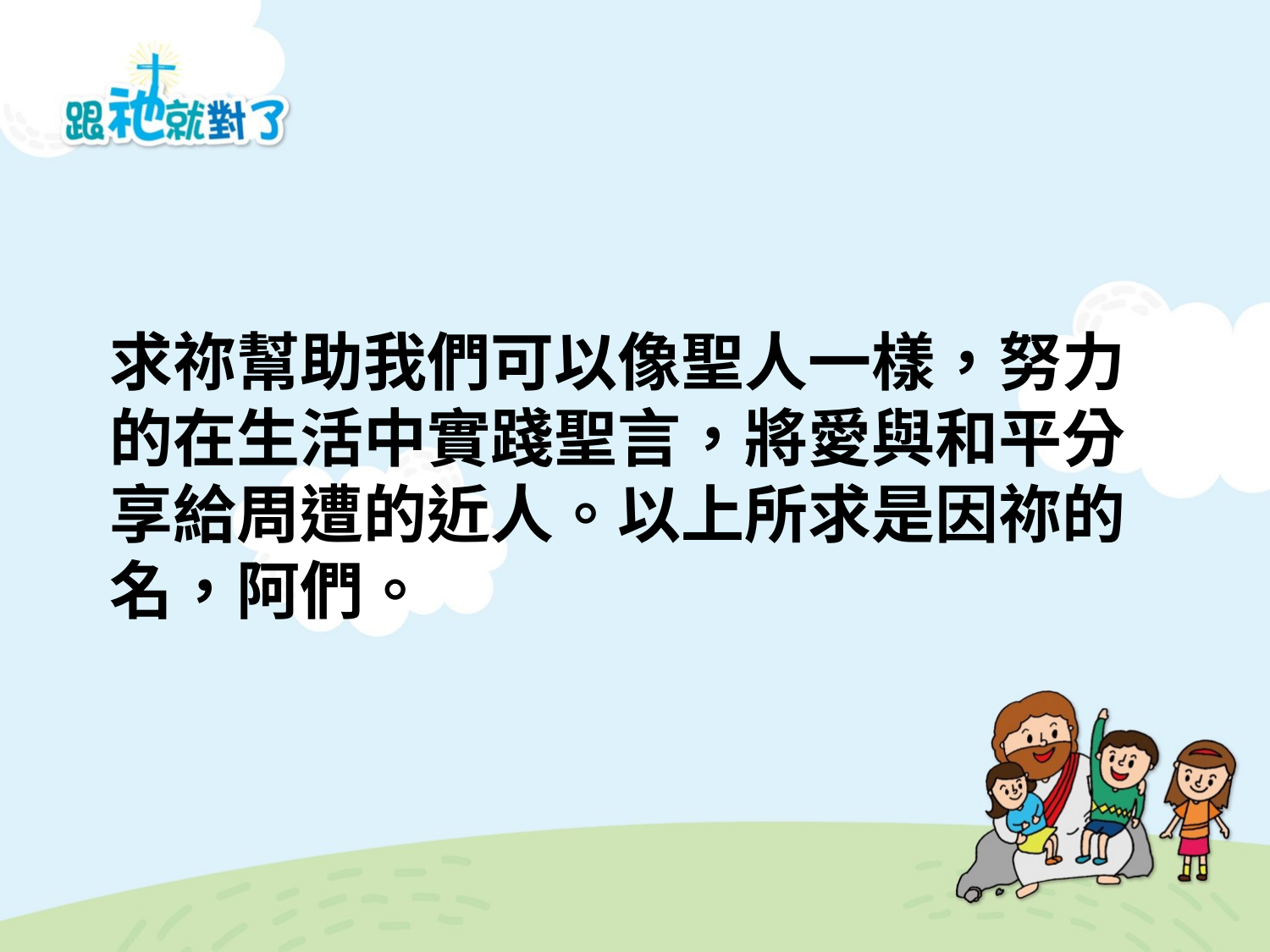

求祢幫助我們可以像聖人一樣，努力的在生活中實踐聖言，將愛與和平分享給周遭的近人。以上所求是因祢的名，阿們。